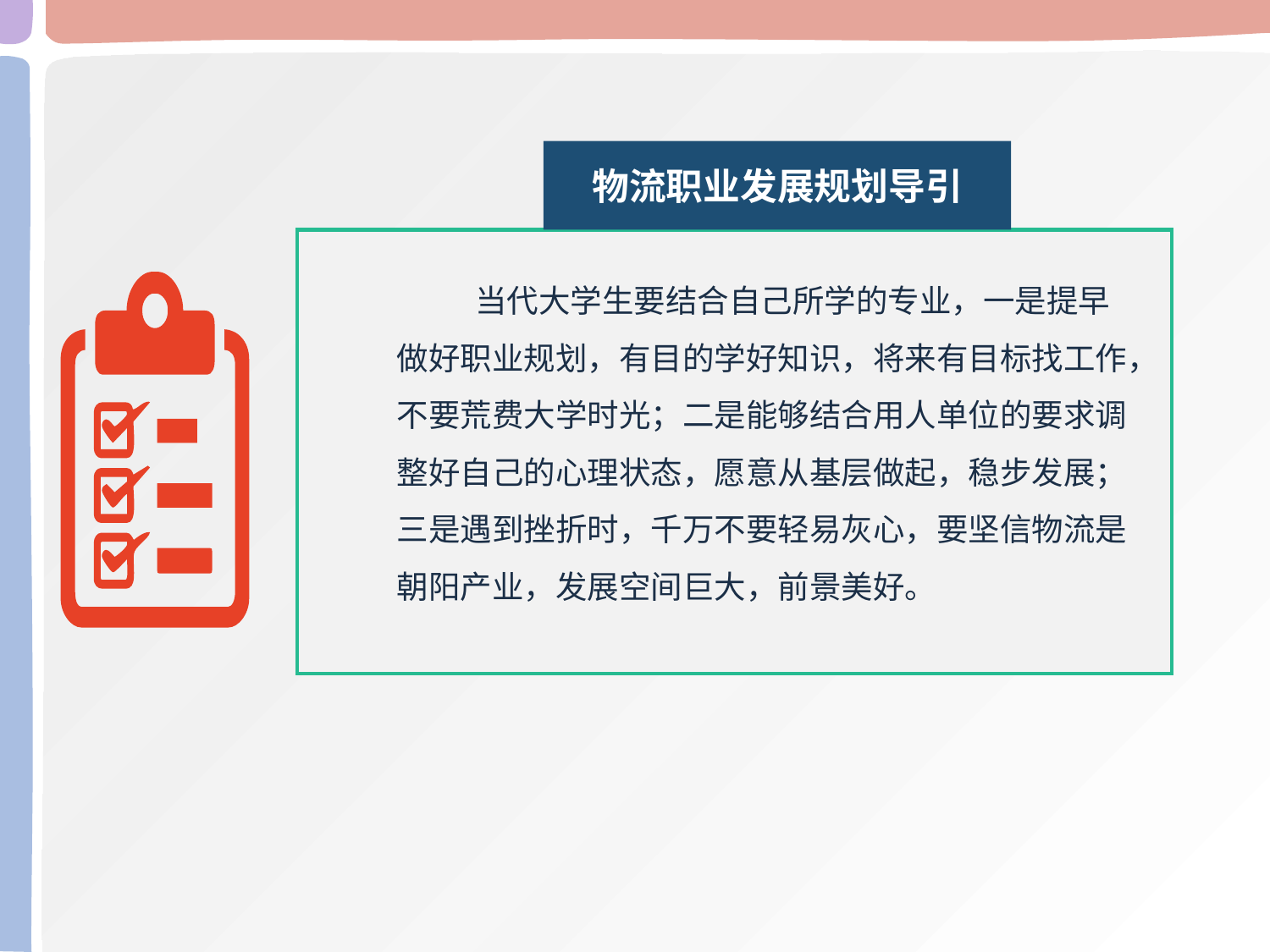

物流职业发展规划导引

 当代大学生要结合自己所学的专业，一是提早做好职业规划，有目的学好知识，将来有目标找工作，不要荒费大学时光；二是能够结合用人单位的要求调整好自己的心理状态，愿意从基层做起，稳步发展；三是遇到挫折时，千万不要轻易灰心，要坚信物流是朝阳产业，发展空间巨大，前景美好。